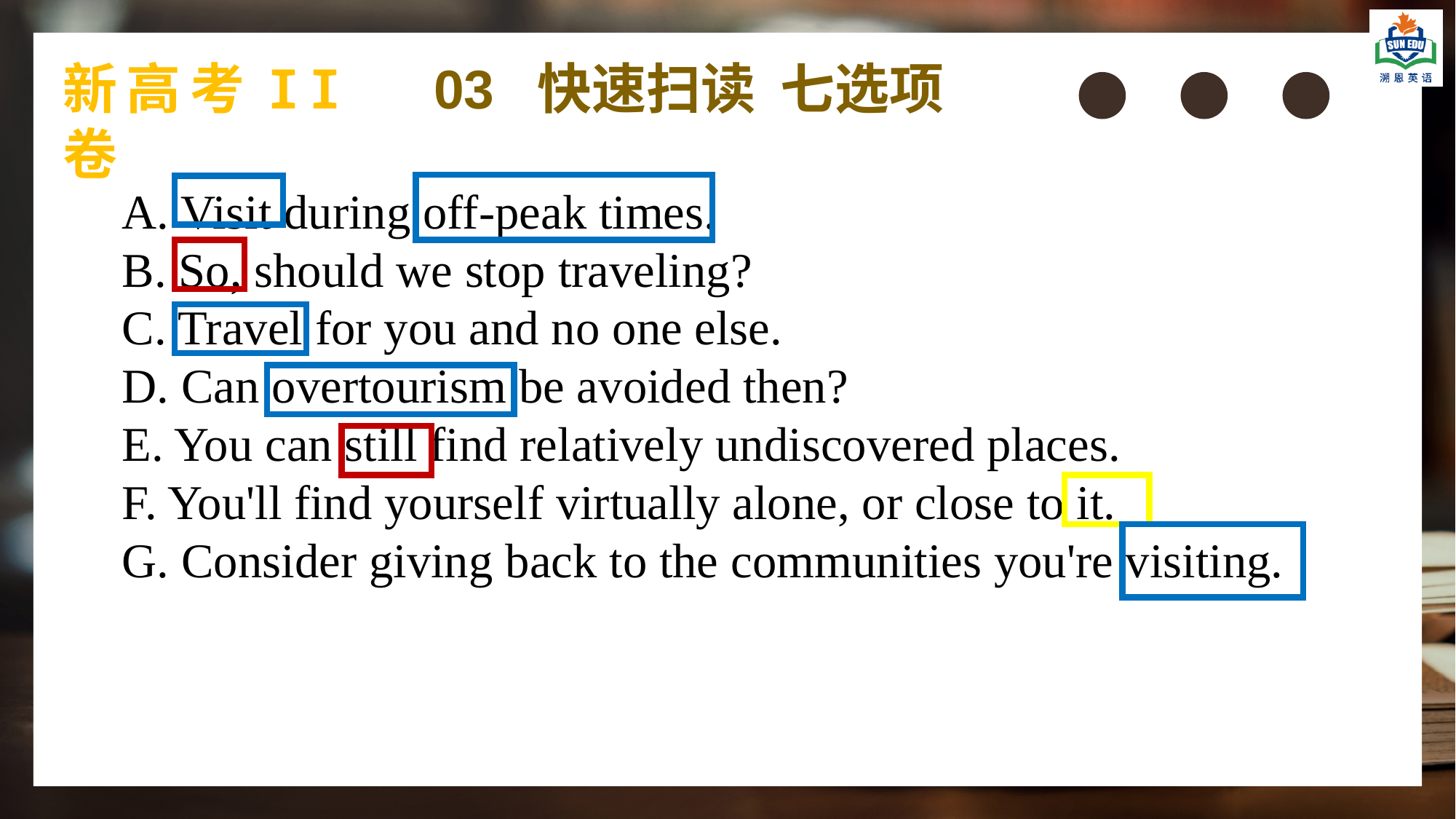

新高考II卷
03  快速扫读  七选项

A. Visit during off-peak times.
B. So, should we stop traveling?
C. Travel for you and no one else.
D. Can overtourism be avoided then?
E. You can still find relatively undiscovered places.
F. You'll find yourself virtually alone, or close to it.
G. Consider giving back to the communities you're visiting.